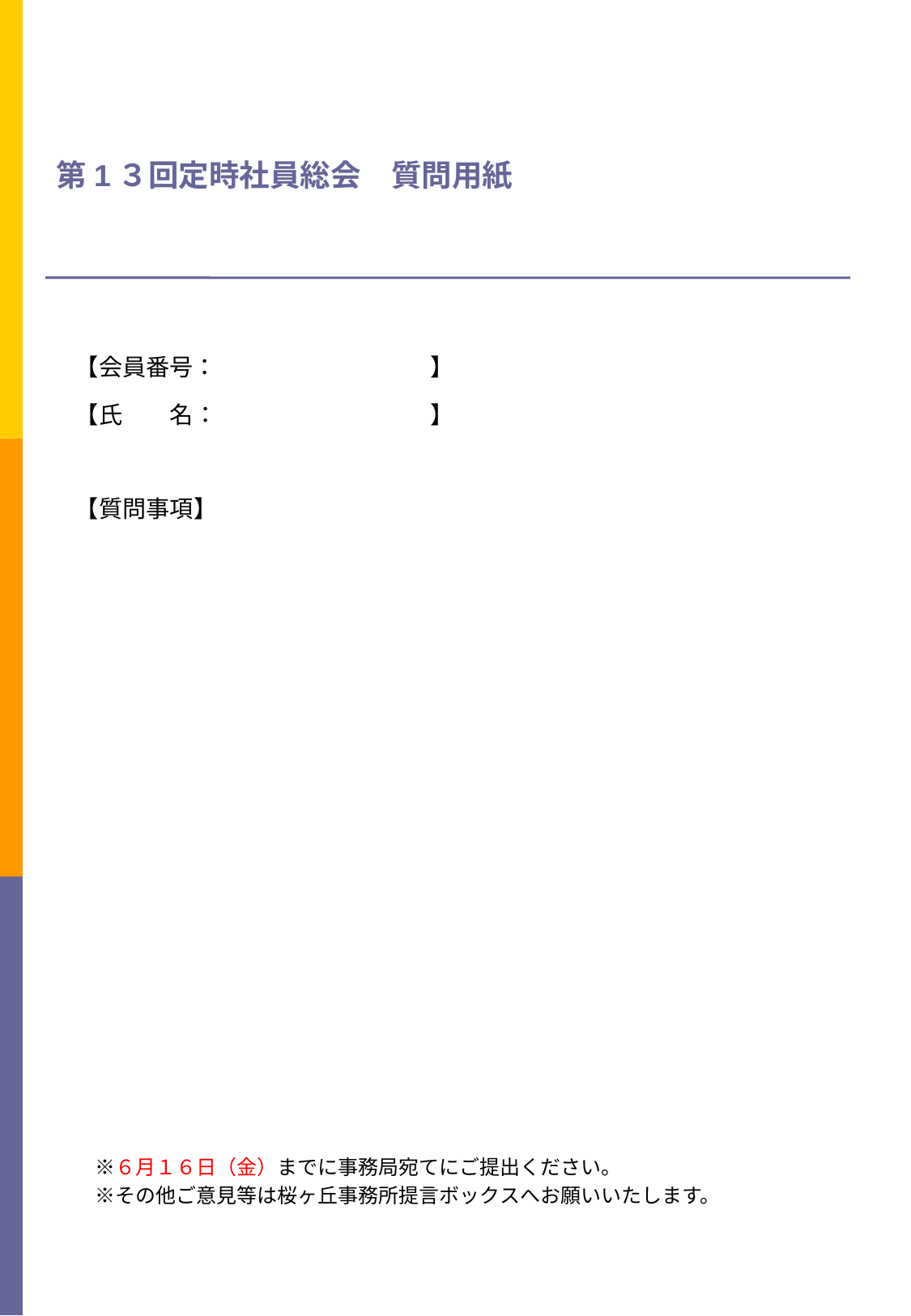

# 第1３回定時社員総会　質問用紙
【会員番号：　　　　　　　　　】
【氏　　名：　　　　　　　　　】

【質問事項】

　※６月１６日（金）までに事務局宛てにご提出ください。
　※その他ご意見等は桜ヶ丘事務所提言ボックスへお願いいたします。